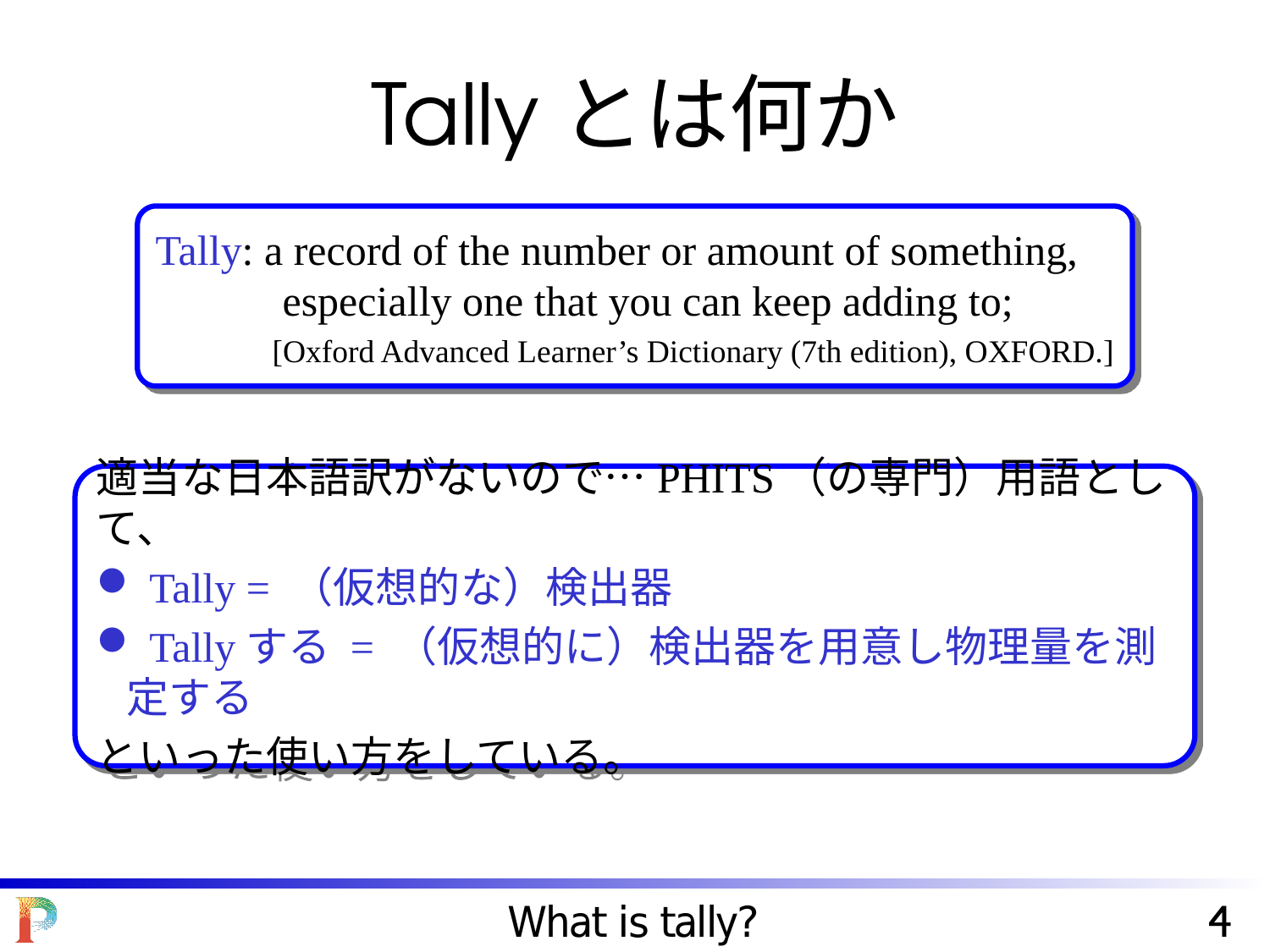

# Tallyとは何か
Tally: a record of the number or amount of something, 	especially one that you can keep adding to;
[Oxford Advanced Learner’s Dictionary (7th edition), OXFORD.]
適当な日本語訳がないので…PHITS（の専門）用語として、
 Tally = （仮想的な）検出器
 Tallyする = （仮想的に）検出器を用意し物理量を測定する
といった使い方をしている。
What is tally?